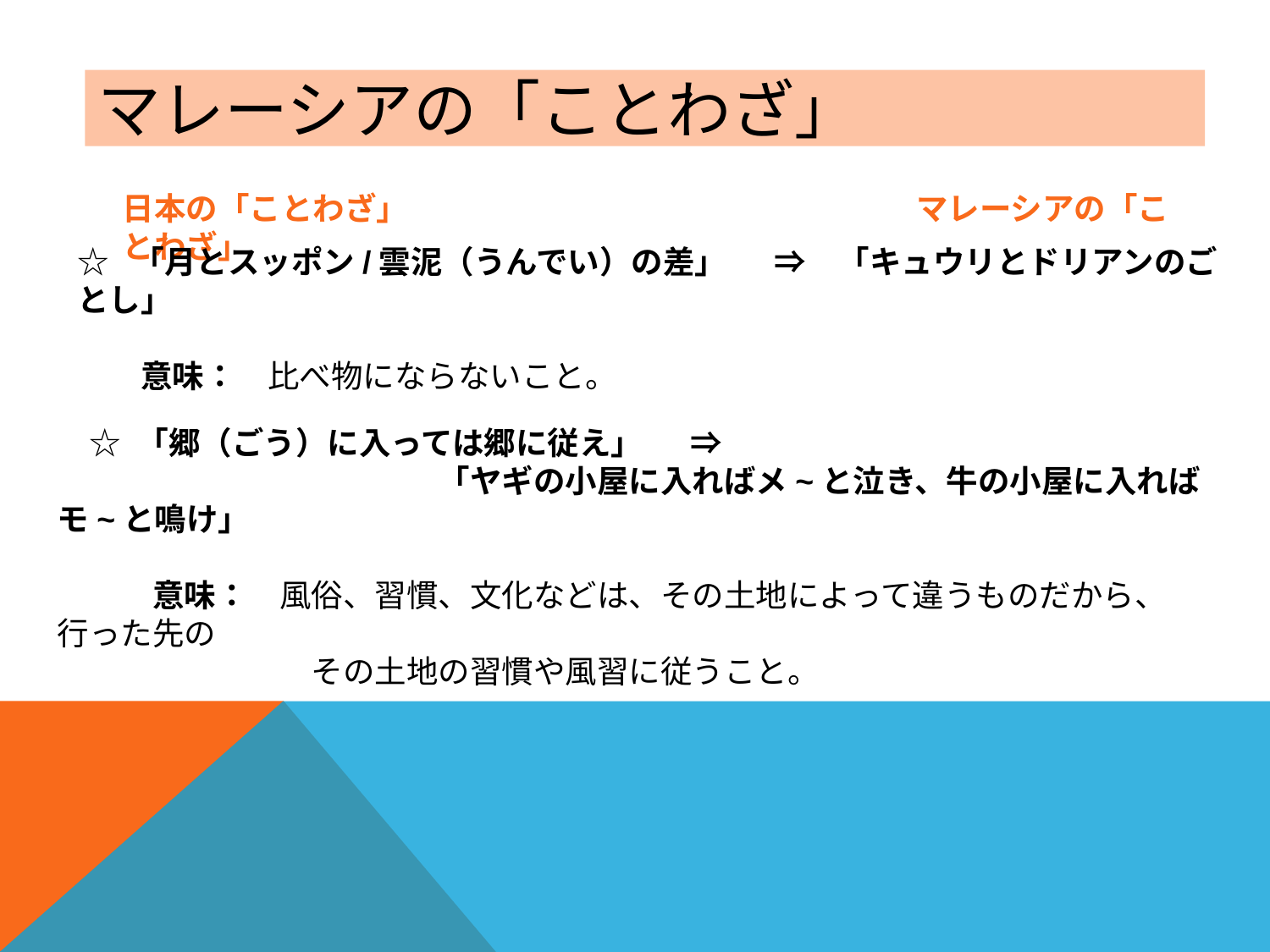

マレーシアの「ことわざ」
日本の「ことわざ」　　　　　　　　　　　　　　　　マレーシアの「ことわざ」
☆　｢月とスッポン/雲泥（うんでい）の差｣　　⇒　「キュウリとドリアンのごとし」

　　意味：　比べ物にならないこと。
　☆　｢郷（ごう）に入っては郷に従え｣　　⇒
　　　　　　　　　　　　「ヤギの小屋に入ればメ~と泣き、牛の小屋に入ればモ~と鳴け」

　　　意味：　風俗、習慣、文化などは、その土地によって違うものだから、行った先の
　　　　　　　　その土地の習慣や風習に従うこと。